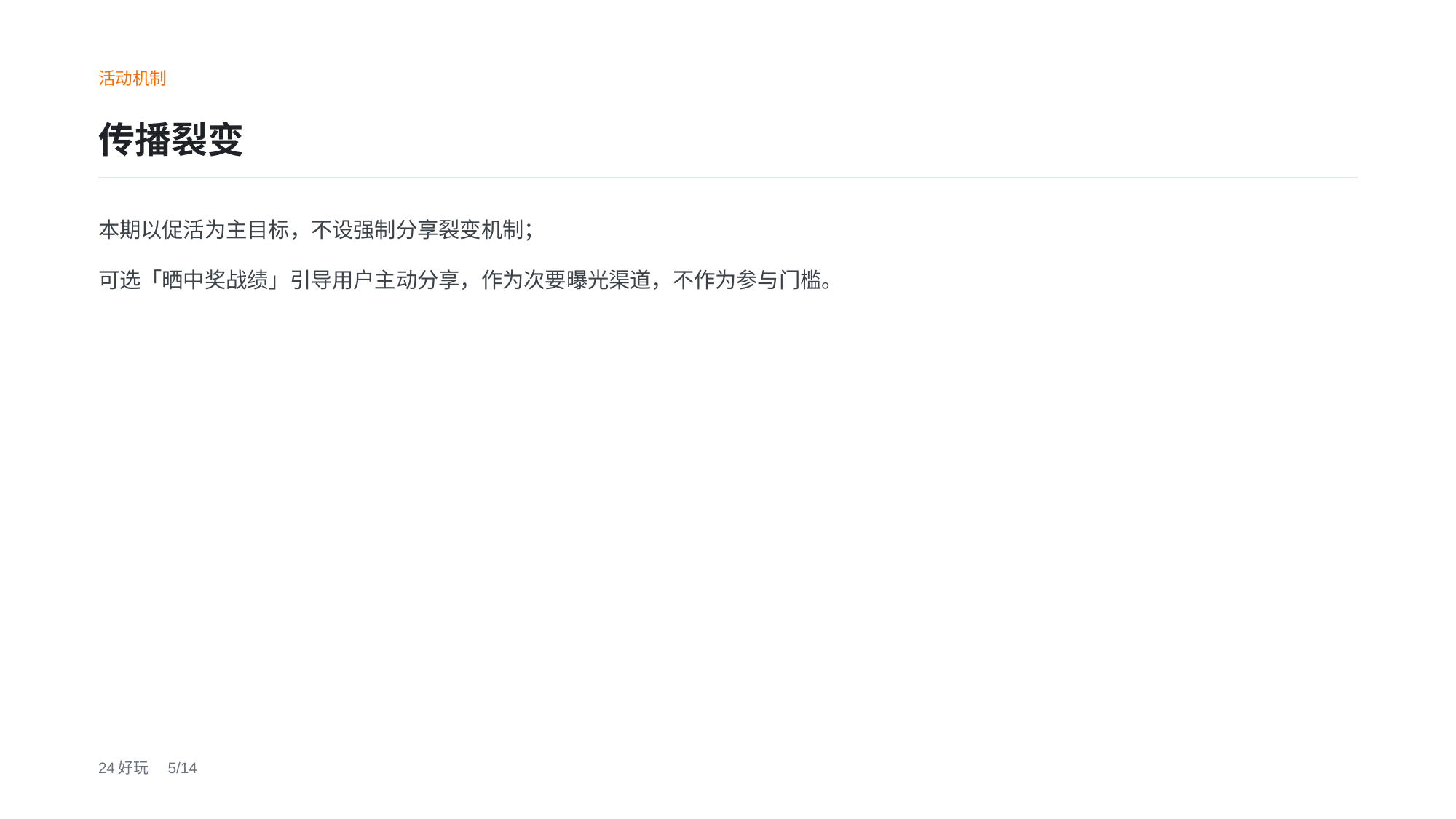

活动机制
传播裂变

本期以促活为主目标，不设强制分享裂变机制；
可选「晒中奖战绩」引导用户主动分享，作为次要曝光渠道，不作为参与门槛。
24好玩　5/14